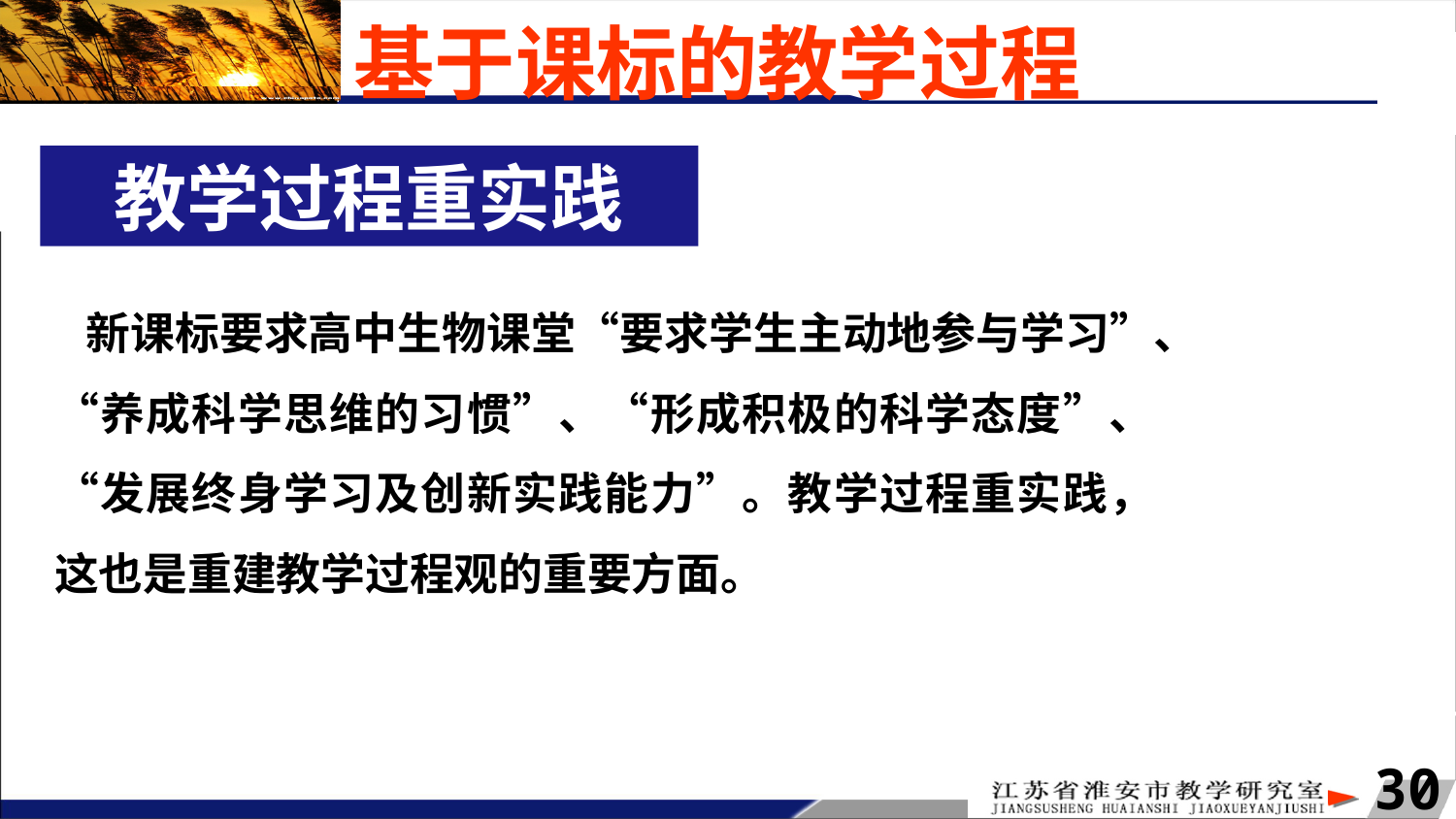

基于课标的教学过程
教学过程重实践
  新课标要求高中生物课堂“要求学生主动地参与学习”、“养成科学思维的习惯”、“形成积极的科学态度”、“发展终身学习及创新实践能力”。教学过程重实践，这也是重建教学过程观的重要方面。